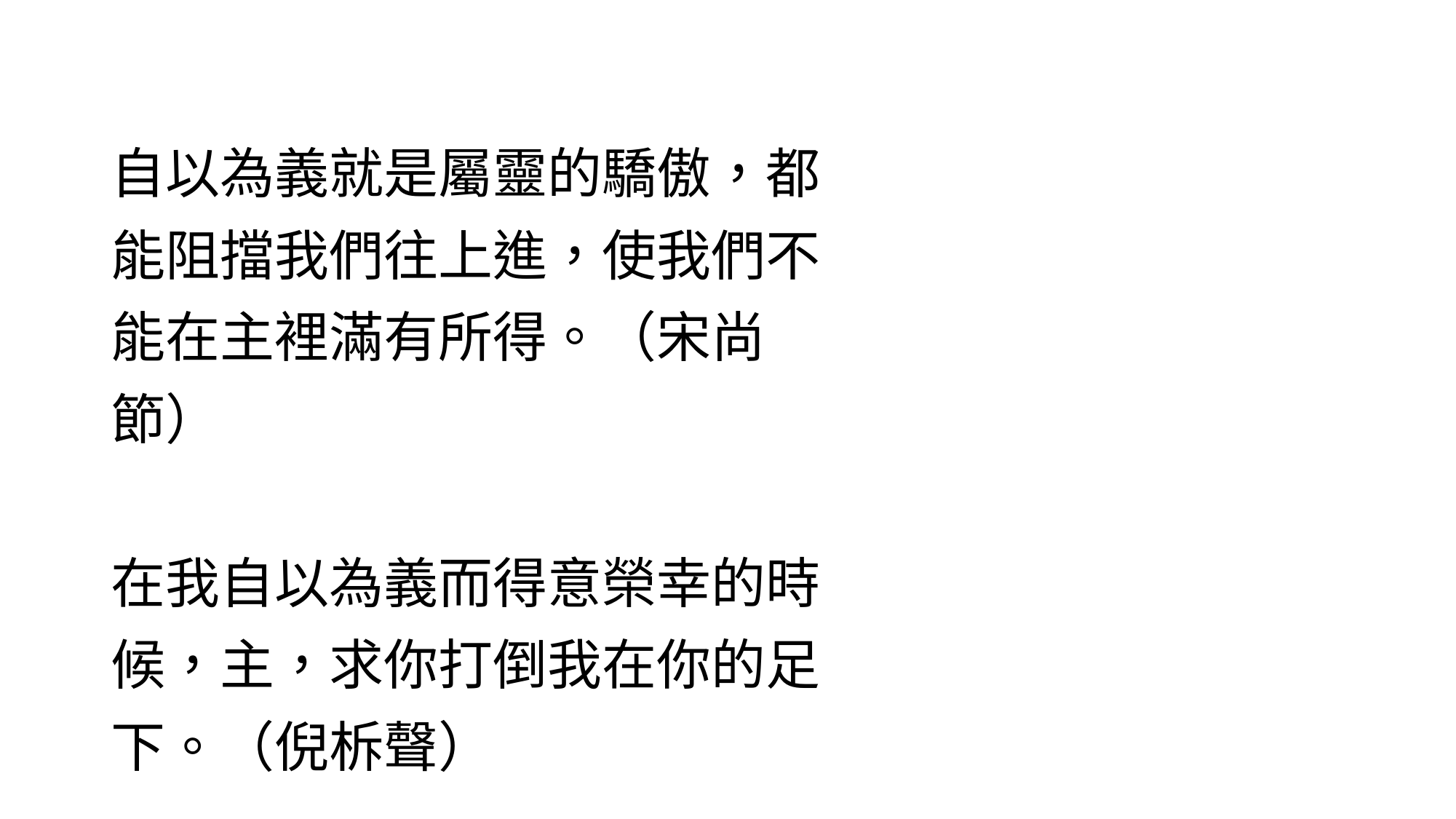

自以為義就是屬靈的驕傲，都能阻擋我們往上進，使我們不能在主裡滿有所得。（宋尚節）

在我自以為義而得意榮幸的時候，主，求你打倒我在你的足下。（倪柝聲）